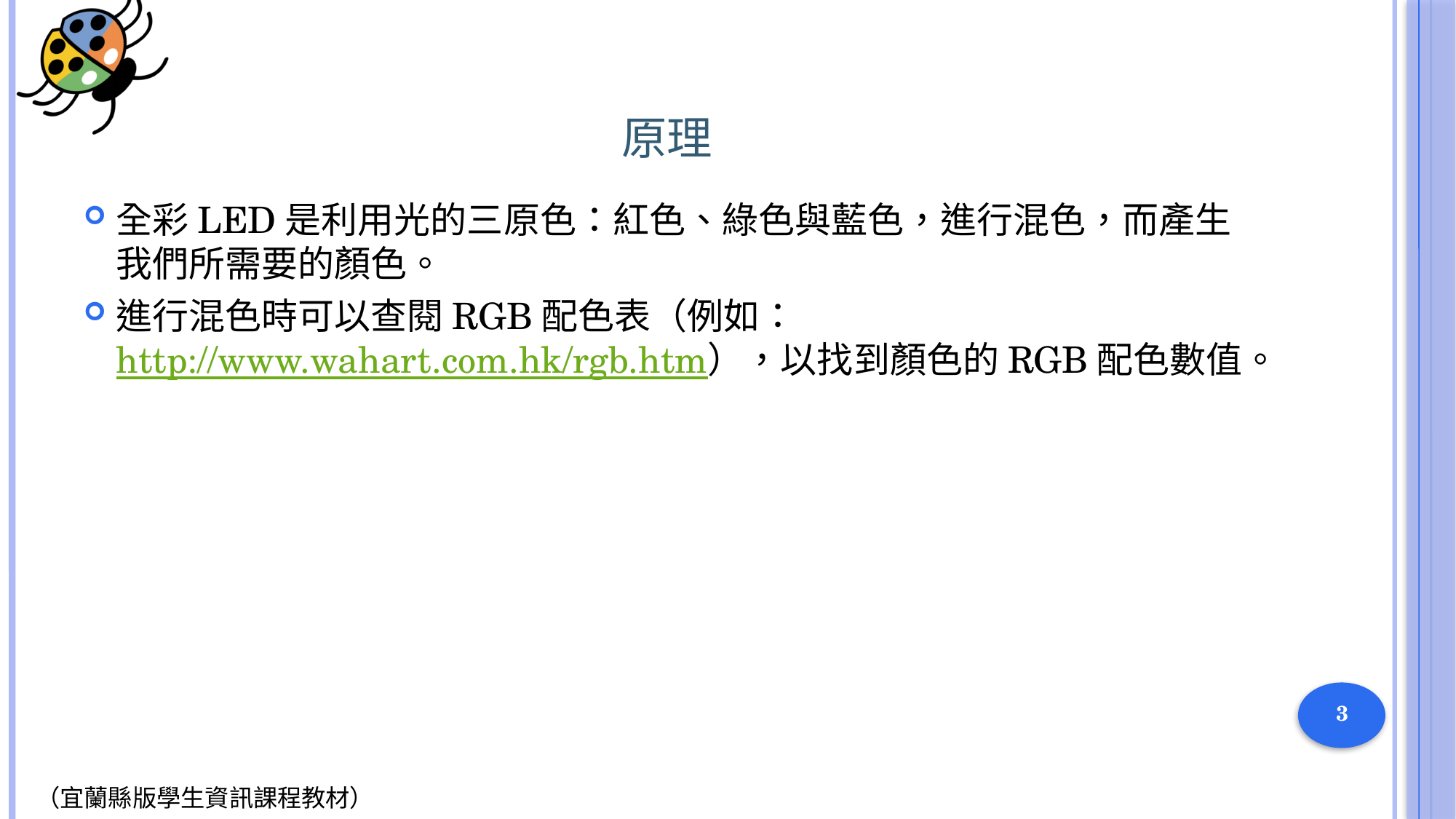

# 原理
全彩LED是利用光的三原色：紅色、綠色與藍色，進行混色，而產生我們所需要的顏色。
進行混色時可以查閱RGB配色表（例如： http://www.wahart.com.hk/rgb.htm），以找到顏色的RGB配色數值。
3